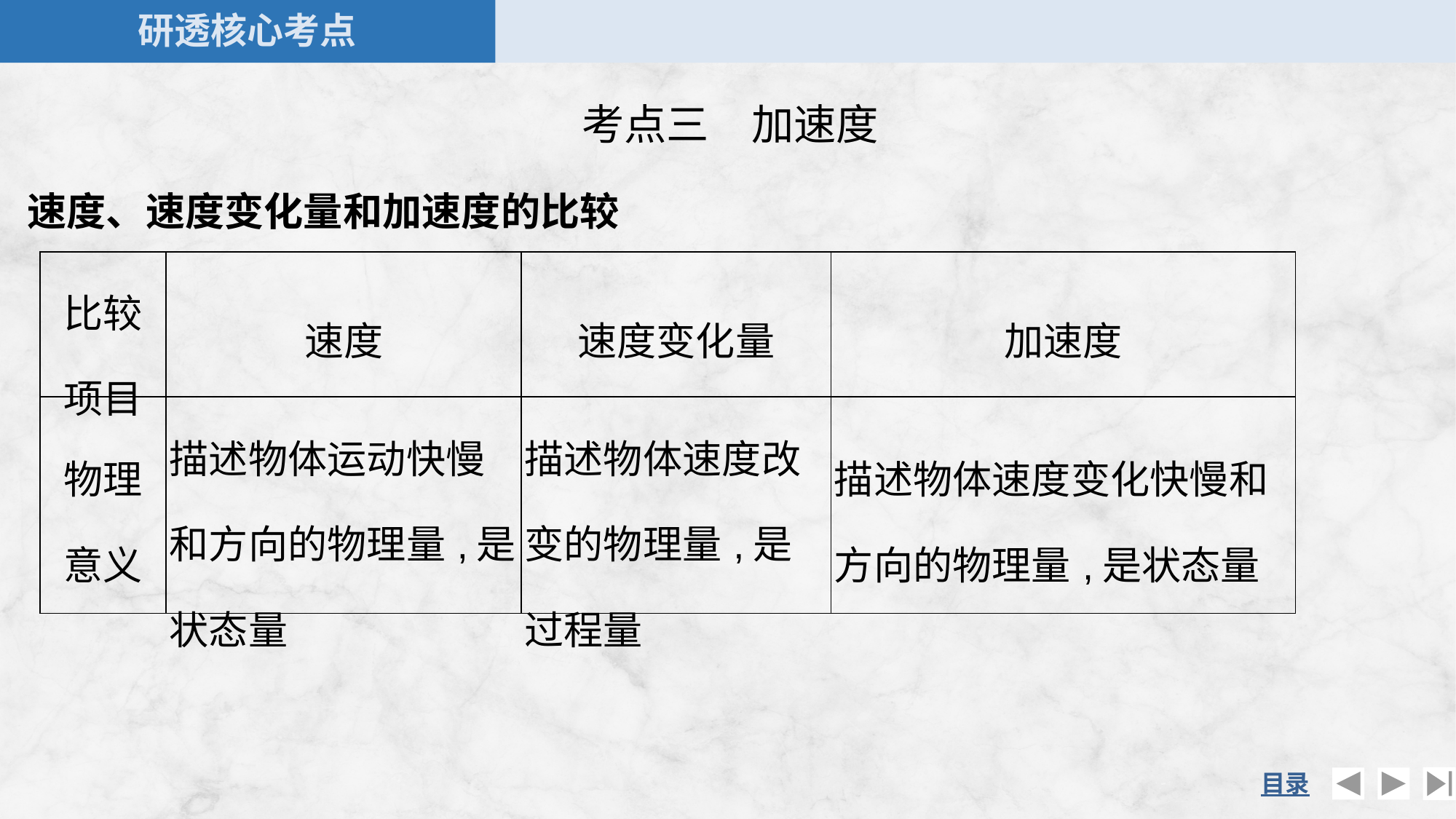

考点三　加速度
速度、速度变化量和加速度的比较
| 比较 项目 | 速度 | 速度变化量 | 加速度 |
| --- | --- | --- | --- |
| 物理 意义 | 描述物体运动快慢和方向的物理量,是状态量 | 描述物体速度改变的物理量,是过程量 | 描述物体速度变化快慢和方向的物理量,是状态量 |